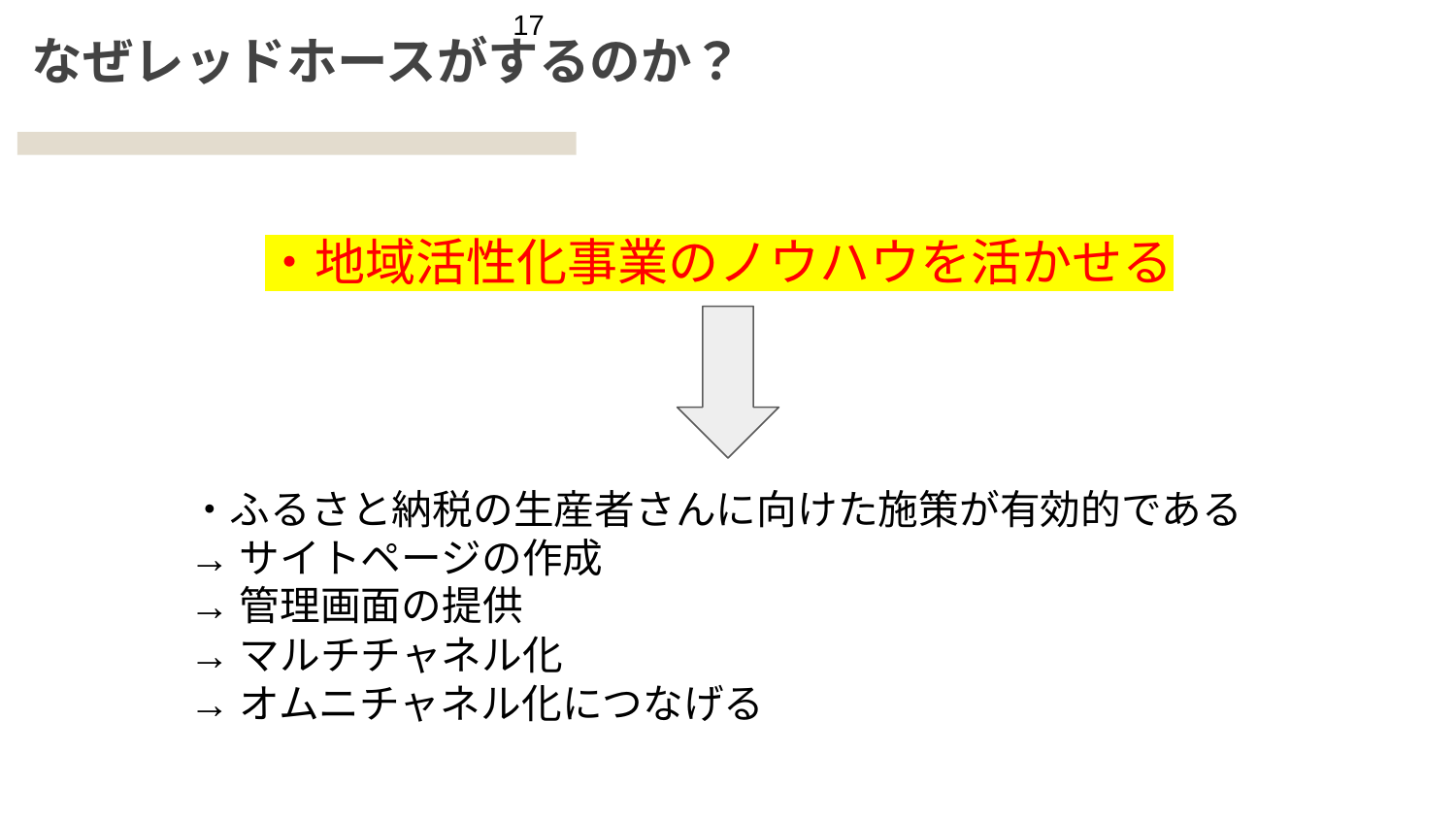

17
# なぜレッドホースがするのか？

・地域活性化事業のノウハウを活かせる

・ふるさと納税の生産者さんに向けた施策が有効的である
→サイトページの作成
→管理画面の提供
→マルチチャネル化
→オムニチャネル化につなげる